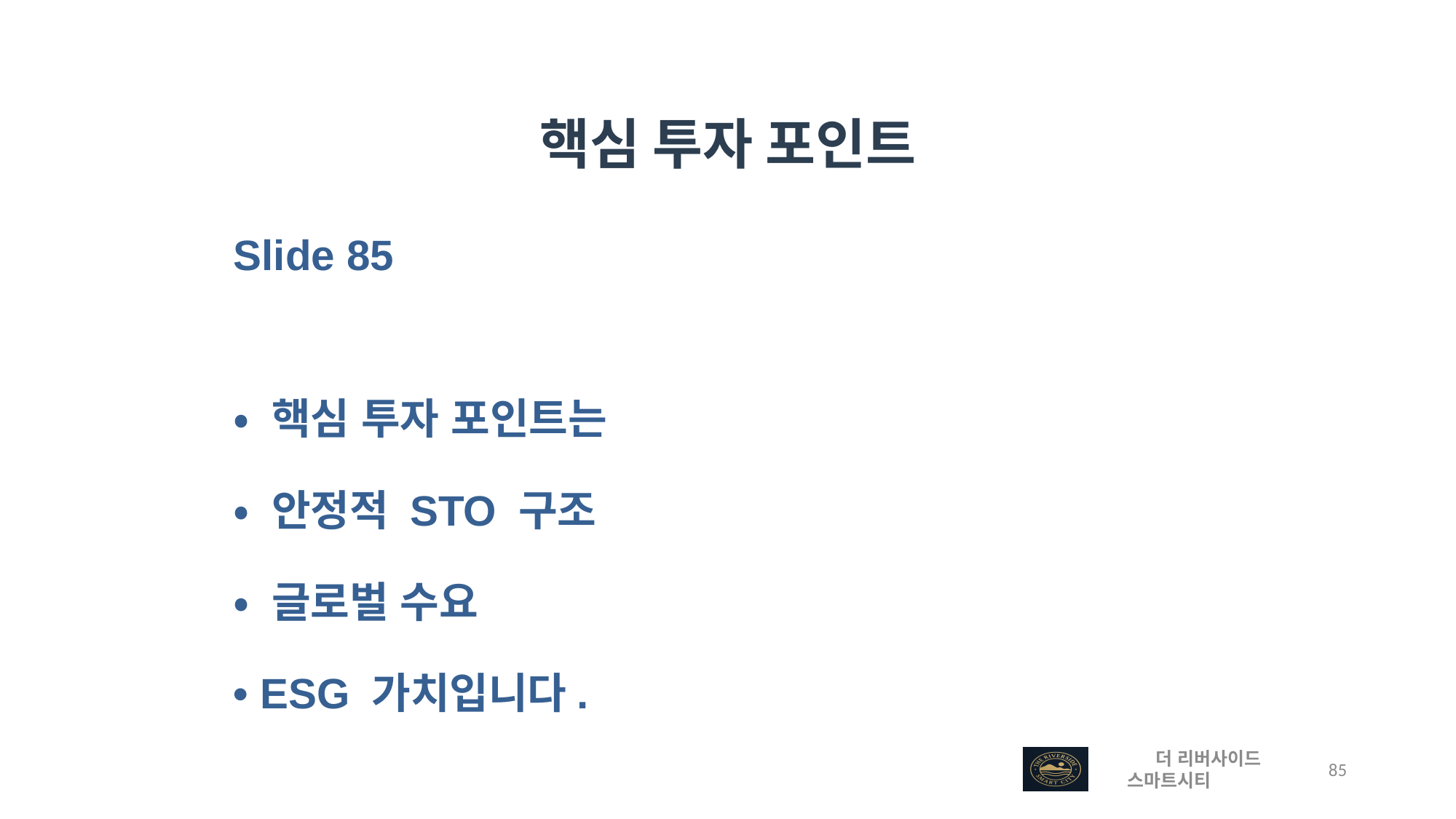

핵심 투자 포인트
Slide 85

• 핵심 투자 포인트는
• 안정적 STO 구조
• 글로벌 수요
• ESG 가치입니다.
             더 리버사이드 스마트시티
  85